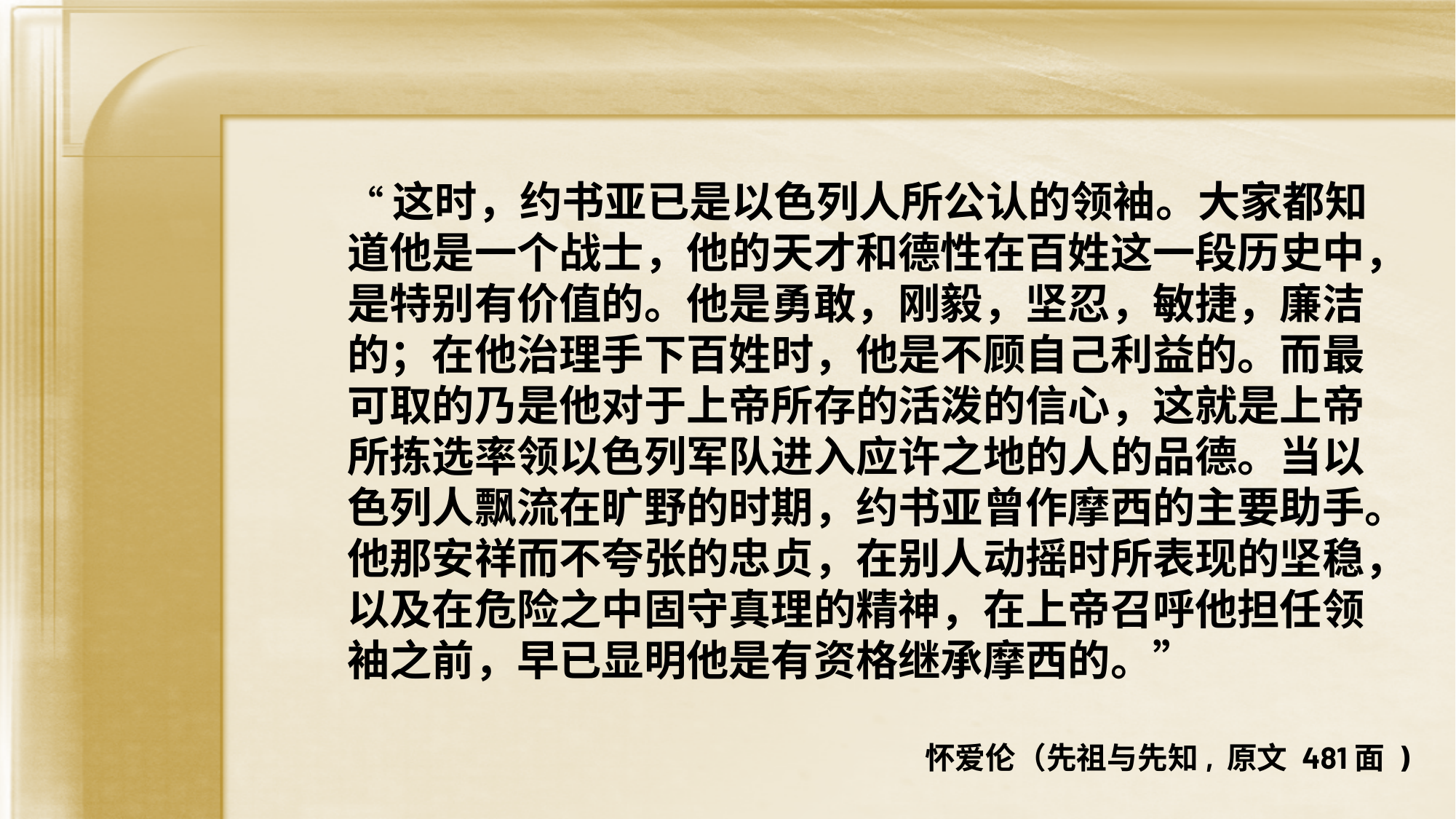

“这时，约书亚已是以色列人所公认的领袖。大家都知道他是一个战士，他的天才和德性在百姓这一段历史中，是特别有价值的。他是勇敢，刚毅，坚忍，敏捷，廉洁的；在他治理手下百姓时，他是不顾自己利益的。而最可取的乃是他对于上帝所存的活泼的信心，这就是上帝所拣选率领以色列军队进入应许之地的人的品德。当以色列人飘流在旷野的时期，约书亚曾作摩西的主要助手。他那安祥而不夸张的忠贞，在别人动摇时所表现的坚稳，以及在危险之中固守真理的精神，在上帝召呼他担任领袖之前，早已显明他是有资格继承摩西的。”
怀爱伦（先祖与先知, 原文 481面 )